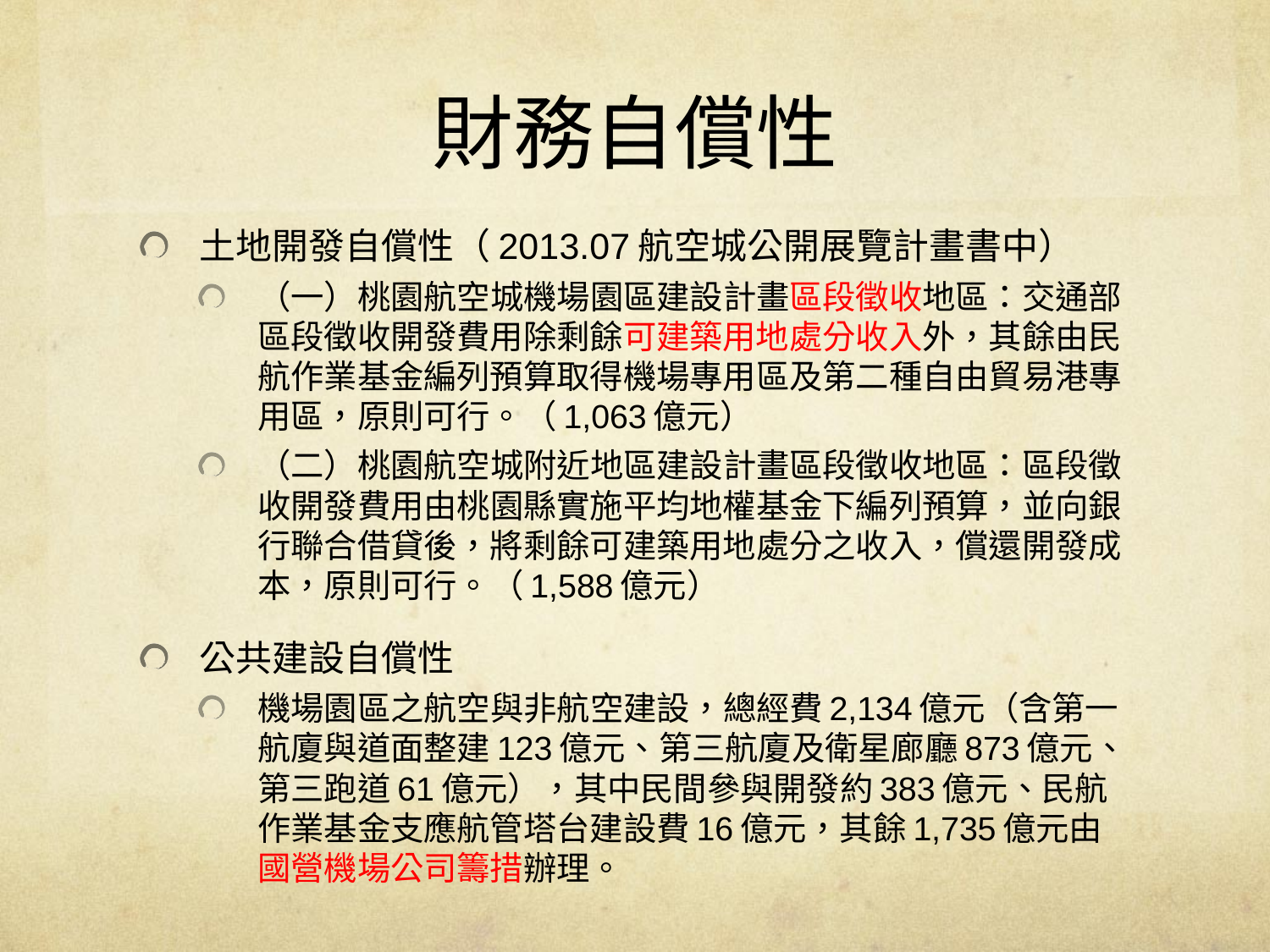

# 財務自償性
土地開發自償性（2013.07航空城公開展覽計畫書中）
（一）桃園航空城機場園區建設計畫區段徵收地區：交通部區段徵收開發費用除剩餘可建築用地處分收入外，其餘由民航作業基金編列預算取得機場專用區及第二種自由貿易港專用區，原則可行。（1,063億元）
（二）桃園航空城附近地區建設計畫區段徵收地區：區段徵收開發費用由桃園縣實施平均地權基金下編列預算，並向銀行聯合借貸後，將剩餘可建築用地處分之收入，償還開發成本，原則可行。（1,588億元）
公共建設自償性
機場園區之航空與非航空建設，總經費2,134億元（含第一航廈與道面整建123億元、第三航廈及衛星廊廳873億元、第三跑道61億元），其中民間參與開發約383億元、民航作業基金支應航管塔台建設費16億元，其餘1,735億元由國營機場公司籌措辦理。